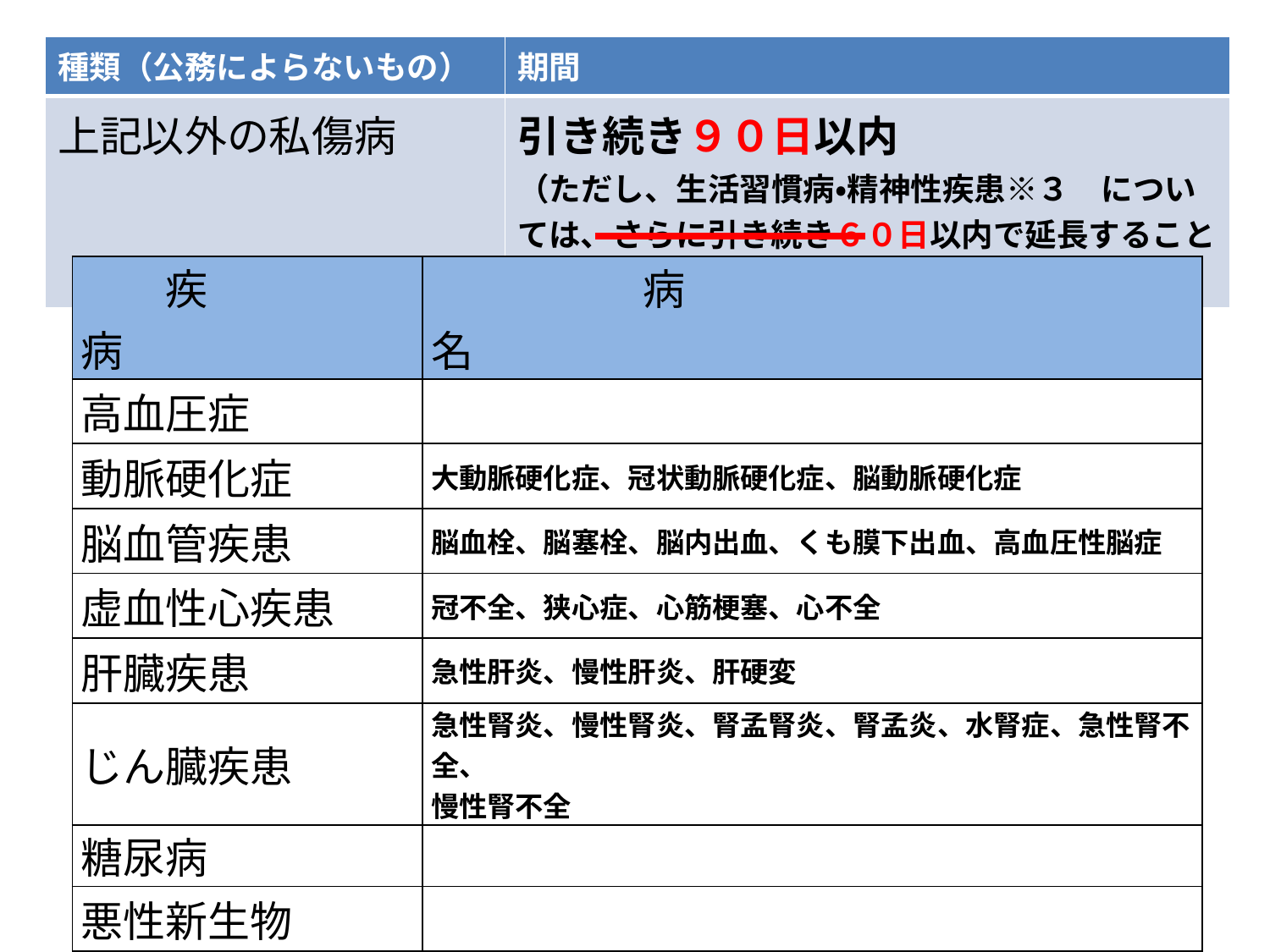

| 種類（公務によらないもの） | 期間 |
| --- | --- |
| 上記以外の私傷病 | 引き続き９０日以内 （ただし、生活習慣病・精神性疾患※３　については、さらに引き続き６０日以内で延長することができる） |
| 疾　　　　病 | 病　　　　　　　　　　　　名 |
| --- | --- |
| 高血圧症 |  |
| 動脈硬化症 | 大動脈硬化症、冠状動脈硬化症、脳動脈硬化症 |
| 脳血管疾患 | 脳血栓、脳塞栓、脳内出血、くも膜下出血、高血圧性脳症 |
| 虚血性心疾患 | 冠不全、狭心症、心筋梗塞、心不全 |
| 肝臓疾患 | 急性肝炎、慢性肝炎、肝硬変 |
| じん臓疾患 | 急性腎炎、慢性腎炎、腎孟腎炎、腎孟炎、水腎症、急性腎不全、 慢性腎不全 |
| 糖尿病 |  |
| 悪性新生物 |  |
| 精神性疾患 |  |